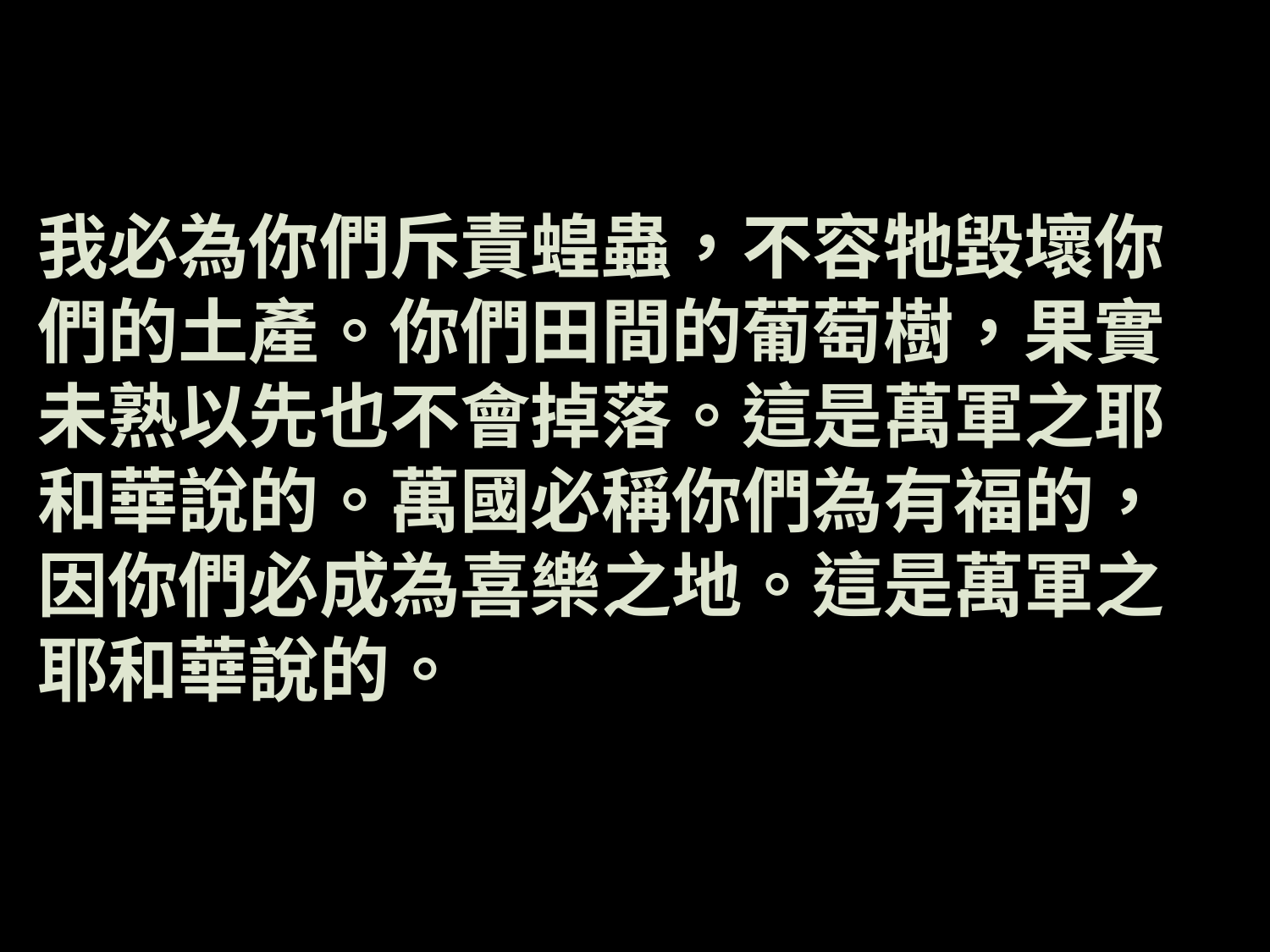

我必為你們斥責蝗蟲，不容牠毀壞你們的土產。你們田間的葡萄樹，果實未熟以先也不會掉落。這是萬軍之耶和華說的。萬國必稱你們為有福的，因你們必成為喜樂之地。這是萬軍之耶和華說的。